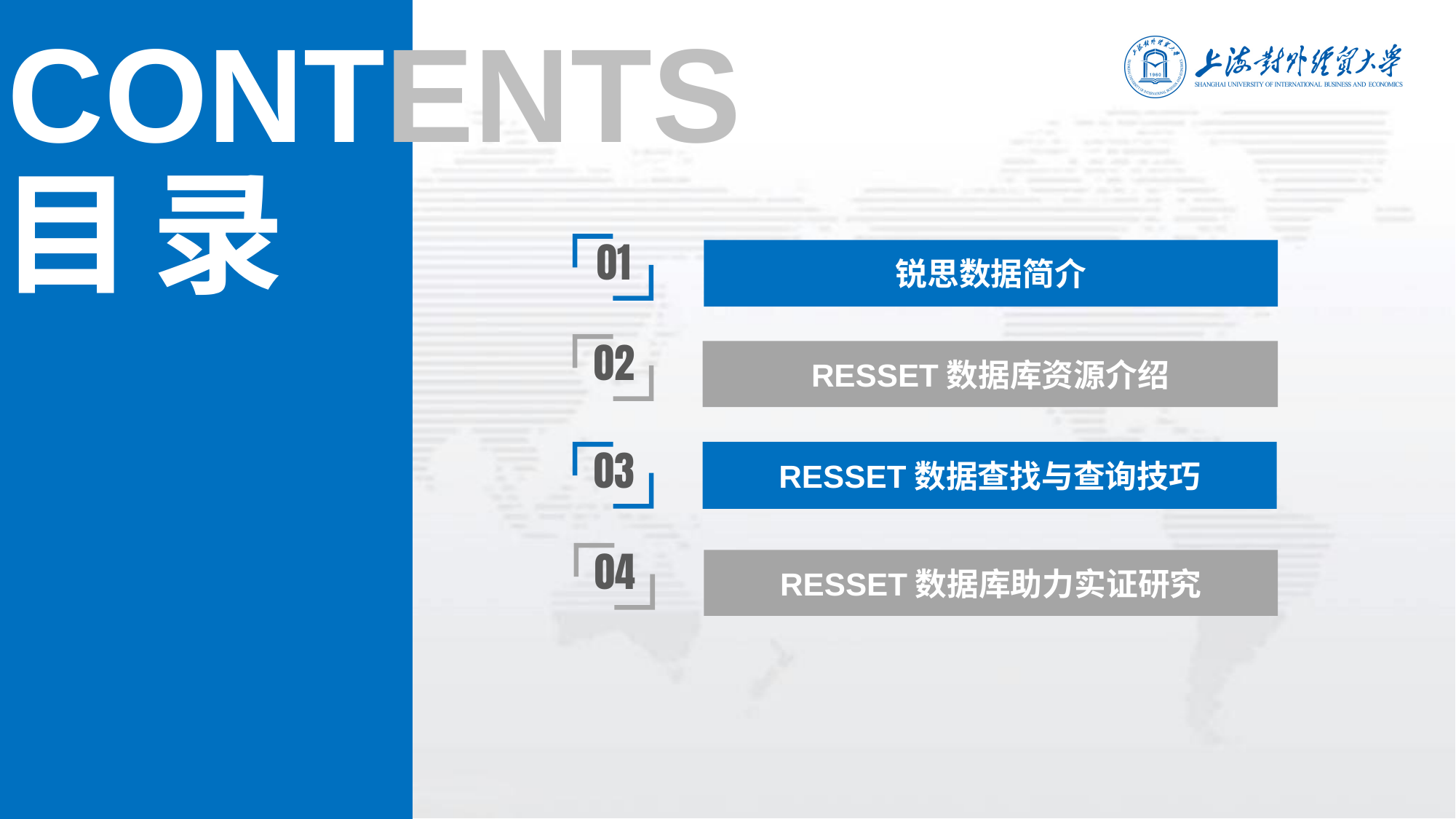

CONTENTS
目 录
01

锐思数据简介
02

RESSET数据库资源介绍
03

RESSET数据查找与查询技巧
04

RESSET数据库助力实证研究